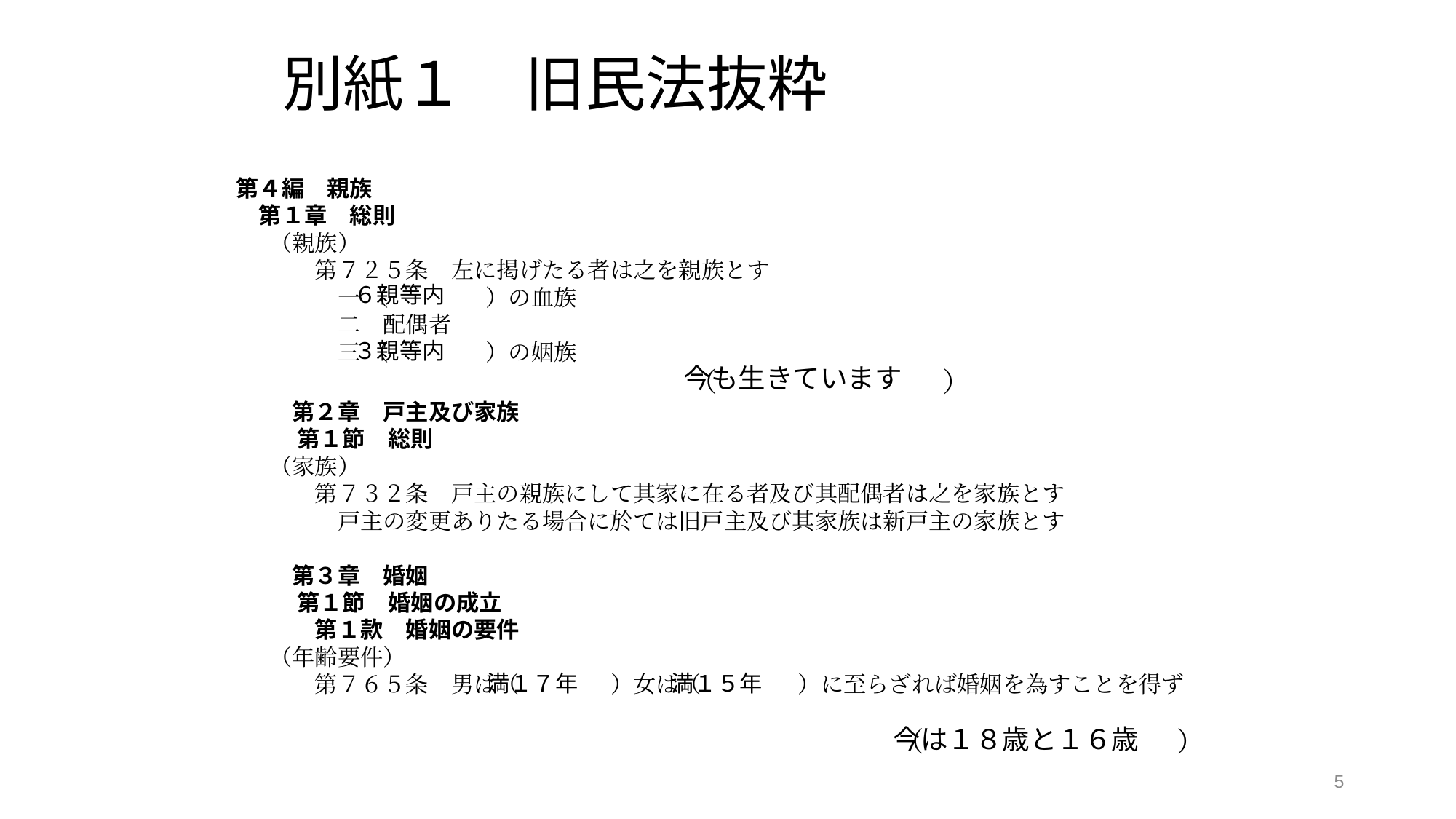

別紙１　旧民法抜粋
第４編　親族
　第１章　総則
（親族）
　　第７２５条　左に掲げたる者は之を親族とす
　　　一 （　　 　　）の血族
　　　二　配偶者
　　　三 （　　 　　）の姻族
 　　　　　　　　　　　　　　　　　　（　　　　　　　　 ）
　第２章　戸主及び家族
　 第１節　総則
（家族）
　　第７３２条　戸主の親族にして其家に在る者及び其配偶者は之を家族とす
　　　戸主の変更ありたる場合に於ては旧戸主及び其家族は新戸主の家族とす

　第３章　婚姻
　 第１節　婚姻の成立
　　第１款　婚姻の要件
（年齢要件）
　　第７６５条　男は（　　　　）女は（　　　 　）に至らざれば婚姻を為すことを得ず

　　　　　　　　　　　　　　　　　　　　　　　（　　　　　 　　　　）

６親等内

３親等内

今も生きています
満１７年
満１５年
今は１８歳と１６歳
5